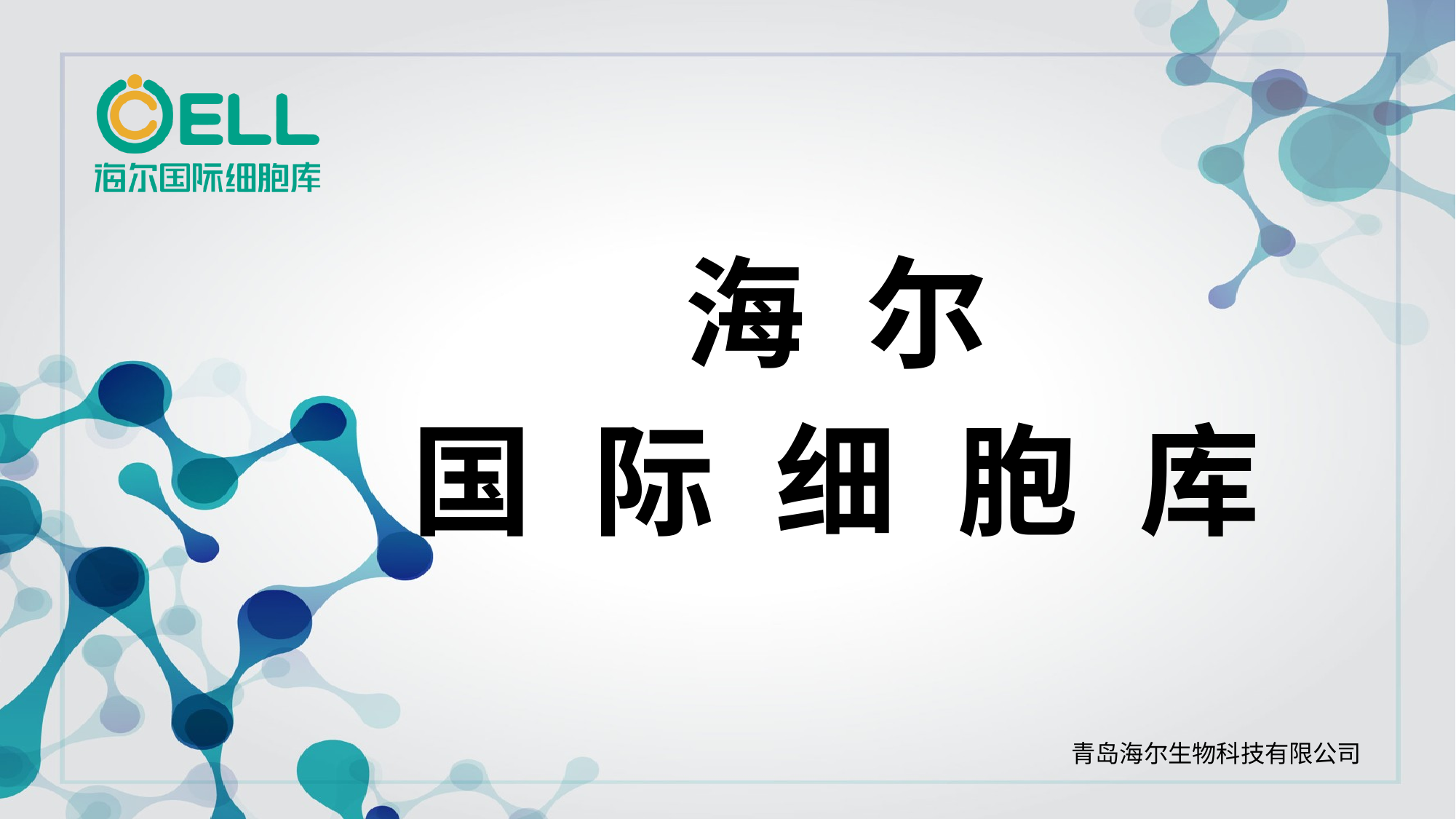

# 海	尔
国	际	细	胞	库
⻘岛海尔⽣物科技有限公司